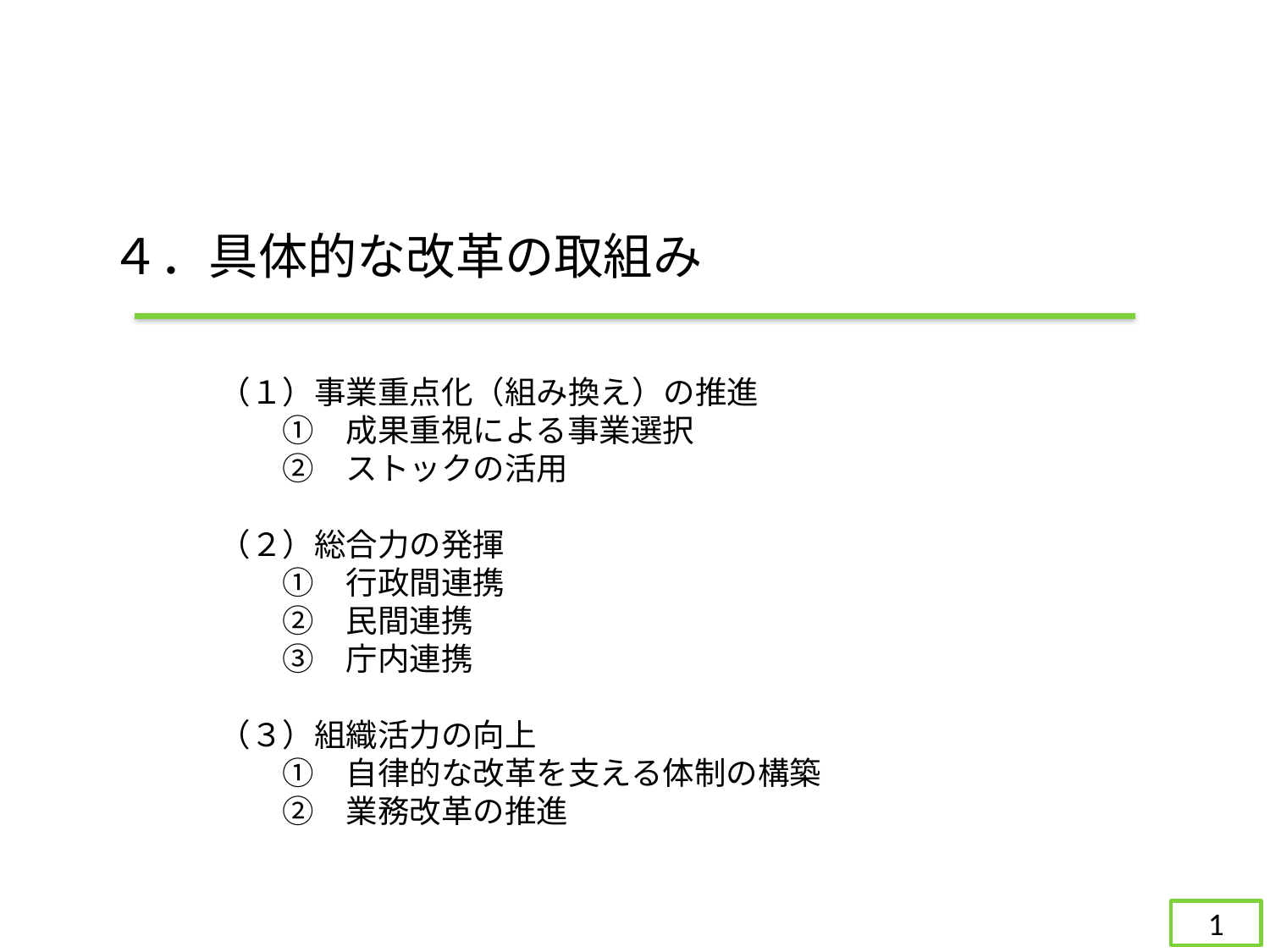

４．具体的な改革の取組み
　（１）事業重点化（組み換え）の推進
　　　①　成果重視による事業選択
　　　②　ストックの活用

　（２）総合力の発揮
　　　①　行政間連携
　　　②　民間連携
　　　③　庁内連携

　（３）組織活力の向上
　　　①　自律的な改革を支える体制の構築
　　　②　業務改革の推進
1